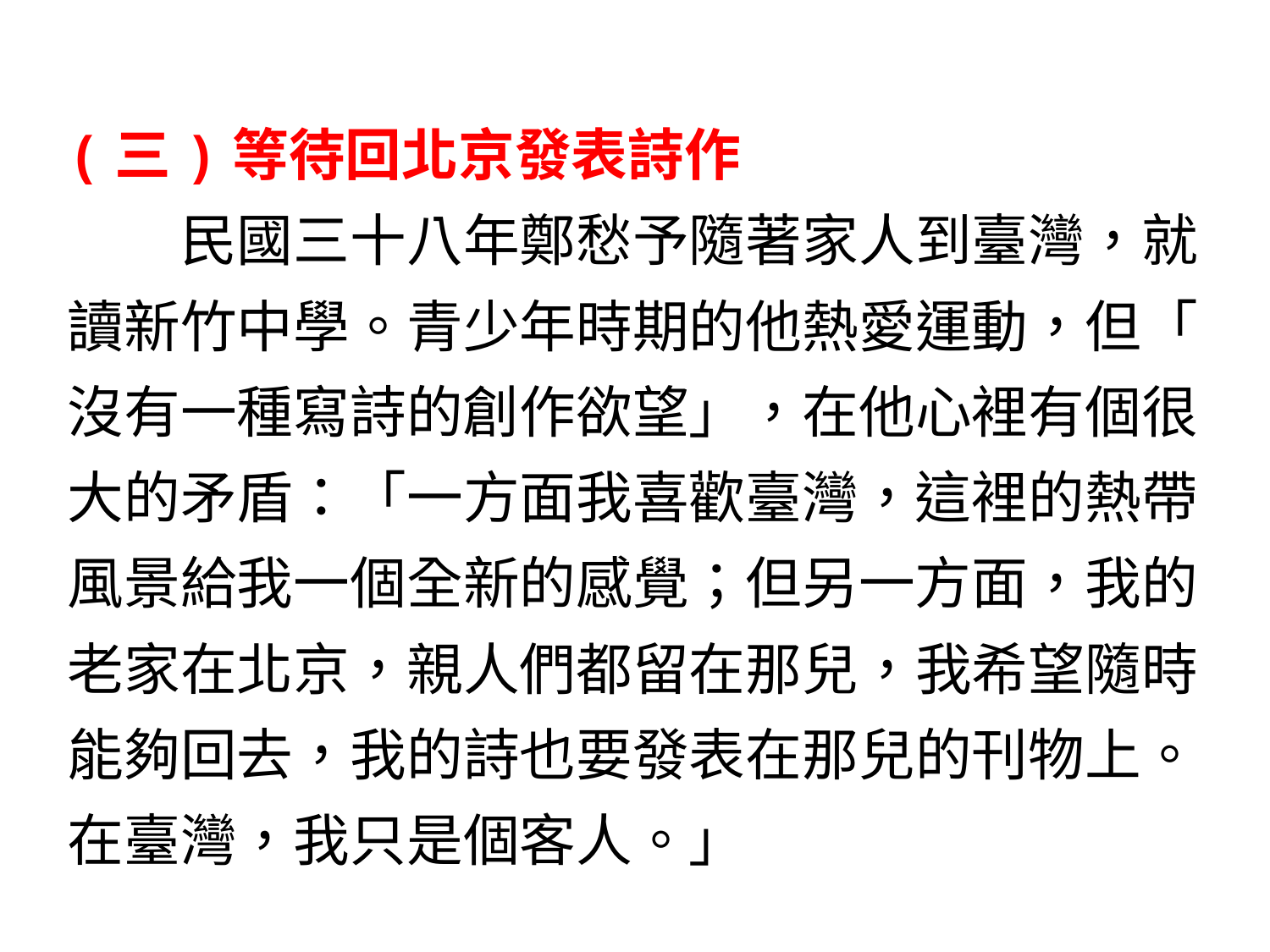

作者介紹-6
(三)等待回北京發表詩作
　　民國三十八年鄭愁予隨著家人到臺灣，就
讀新竹中學。青少年時期的他熱愛運動，但「
沒有一種寫詩的創作欲望」，在他心裡有個很
大的矛盾：「一方面我喜歡臺灣，這裡的熱帶
風景給我一個全新的感覺；但另一方面，我的
老家在北京，親人們都留在那兒，我希望隨時
能夠回去，我的詩也要發表在那兒的刊物上。
在臺灣，我只是個客人。」